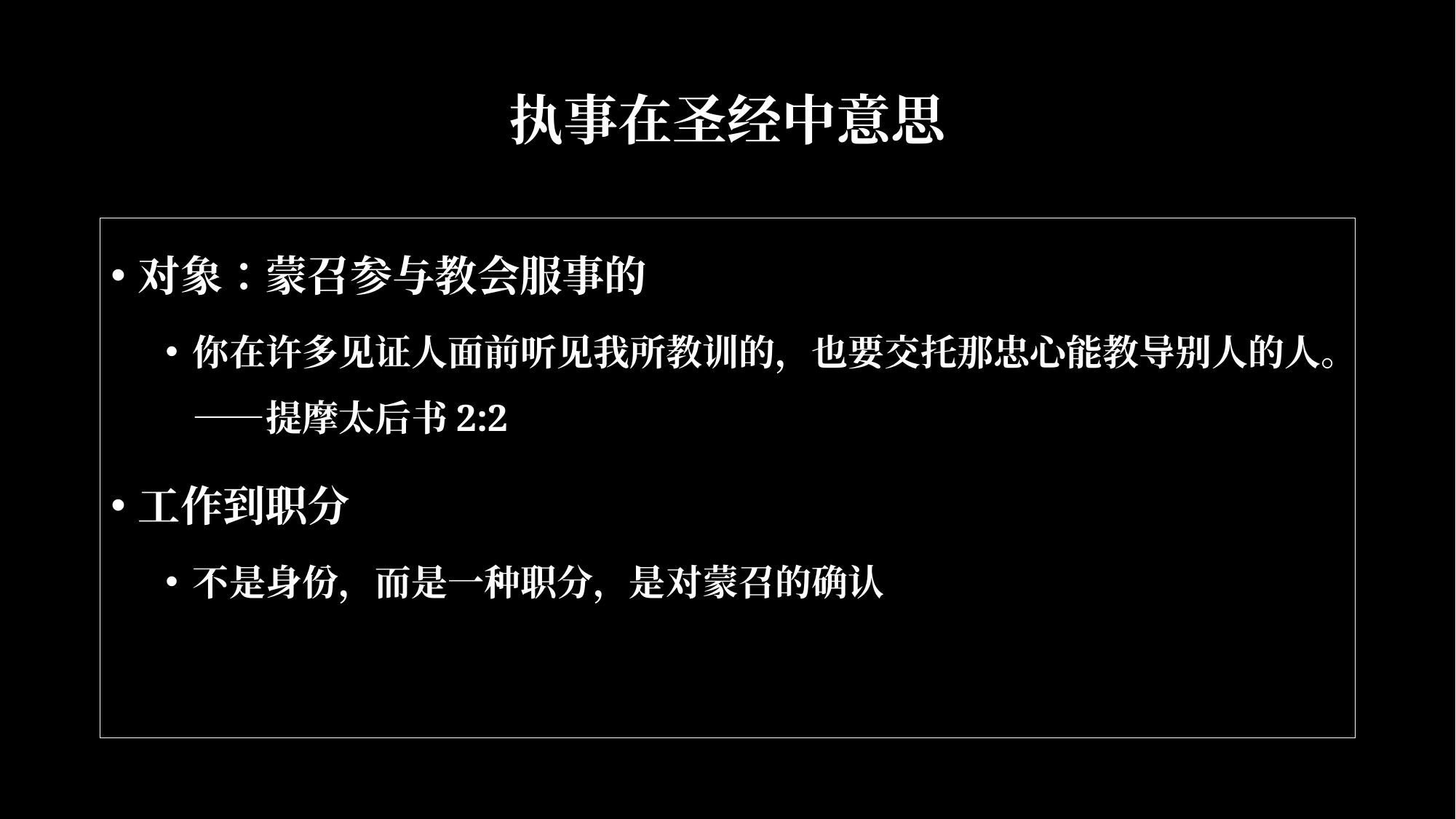

# 执事在圣经中意思
对象：蒙召参与教会服事的
你在许多见证人面前听见我所教训的，也要交托那忠心能教导别人的人。——提摩太后书2:2
工作到职分
不是身份，而是一种职分，是对蒙召的确认